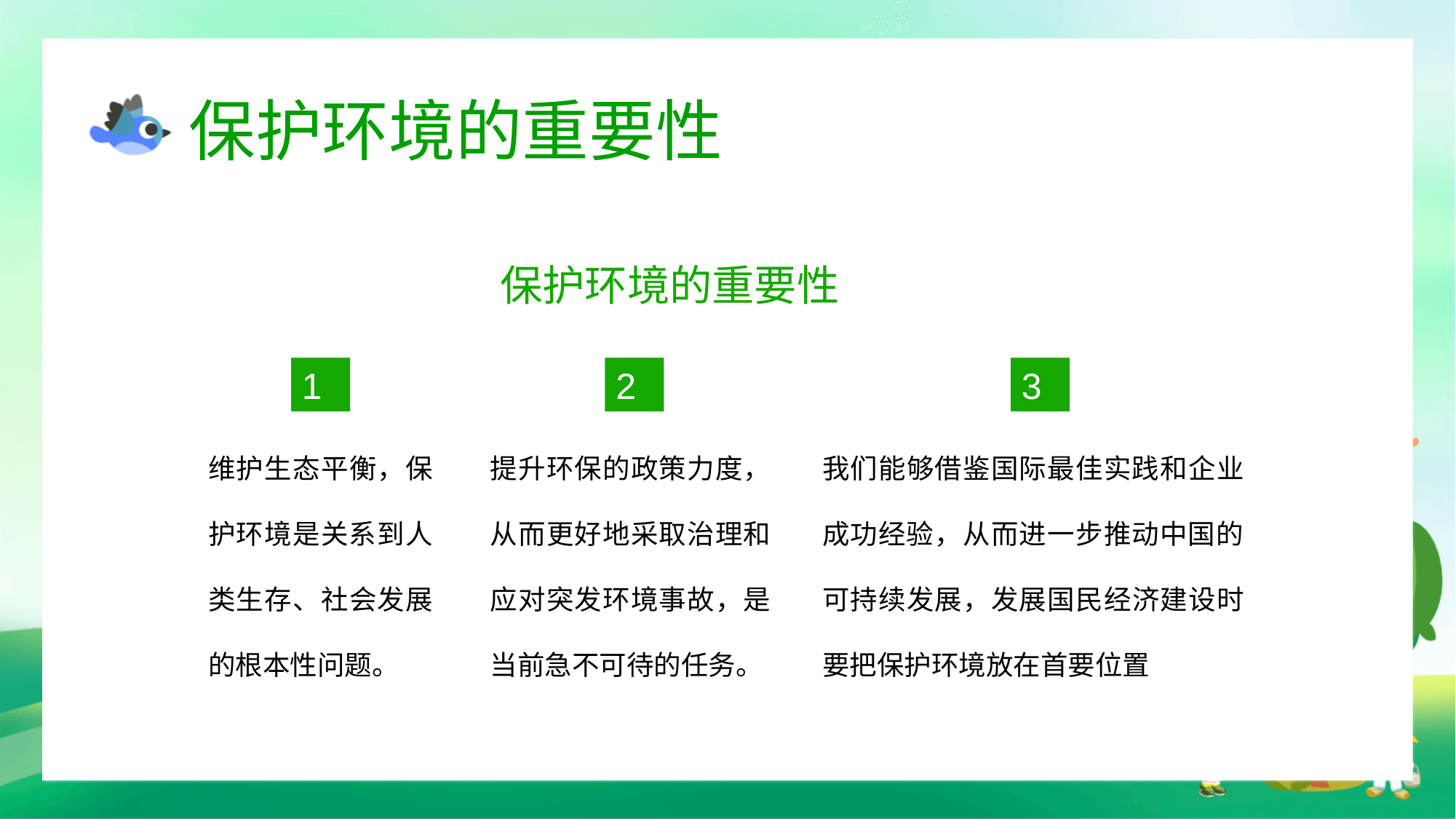

保护环境的重要性
1
2
3
维护生态平衡，保护环境是关系到人类生存、社会发展的根本性问题。
提升环保的政策力度，从而更好地采取治理和应对突发环境事故，是当前急不可待的任务。
我们能够借鉴国际最佳实践和企业成功经验，从而进一步推动中国的可持续发展，发展国民经济建设时要把保护环境放在首要位置